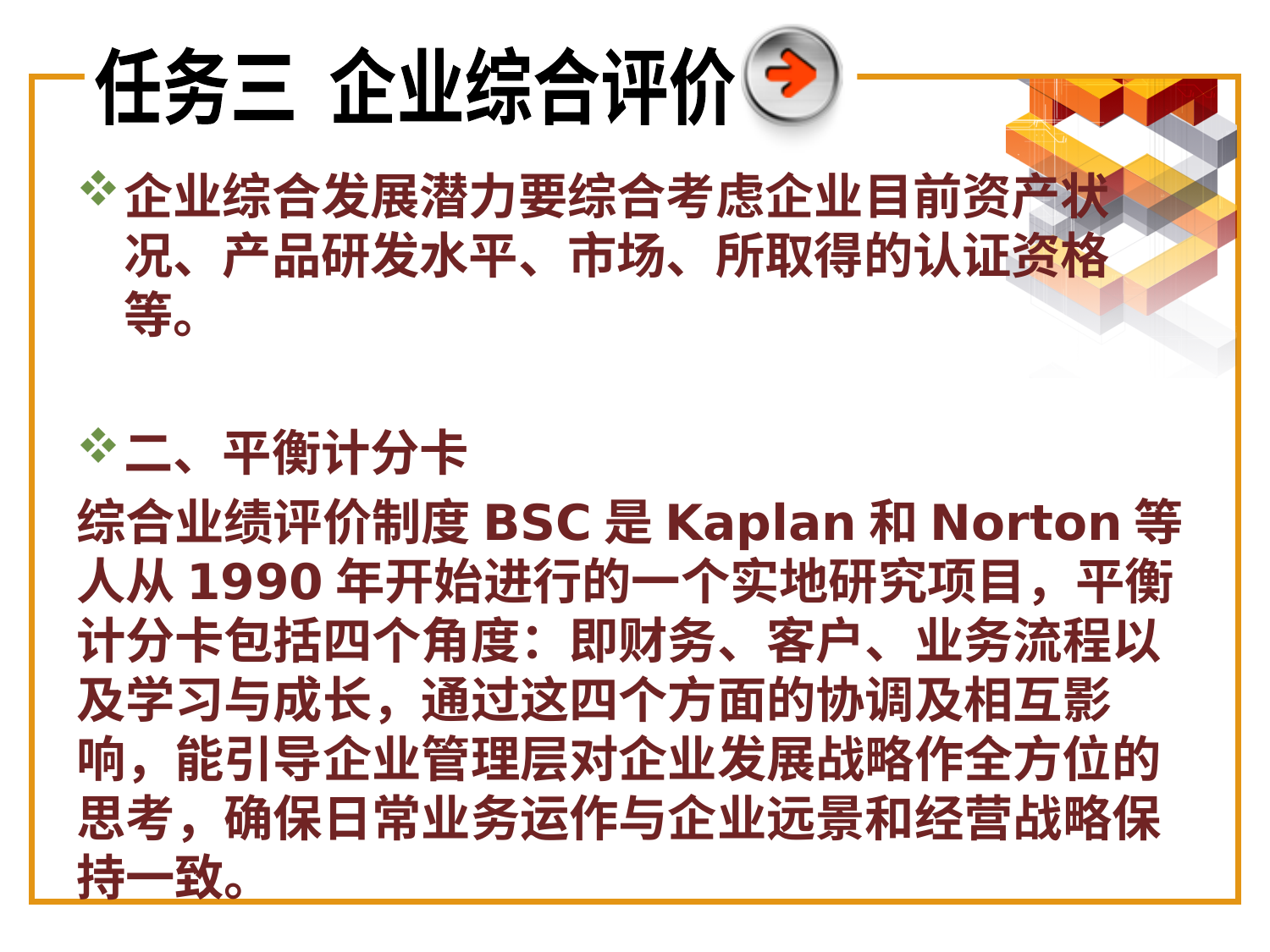

任务三  企业综合评价
企业综合发展潜力要综合考虑企业目前资产状况、产品研发水平、市场、所取得的认证资格等。

二、平衡计分卡
综合业绩评价制度BSC是Kaplan和Norton等人从1990年开始进行的一个实地研究项目，平衡计分卡包括四个角度：即财务、客户、业务流程以及学习与成长，通过这四个方面的协调及相互影响，能引导企业管理层对企业发展战略作全方位的思考，确保日常业务运作与企业远景和经营战略保持一致。